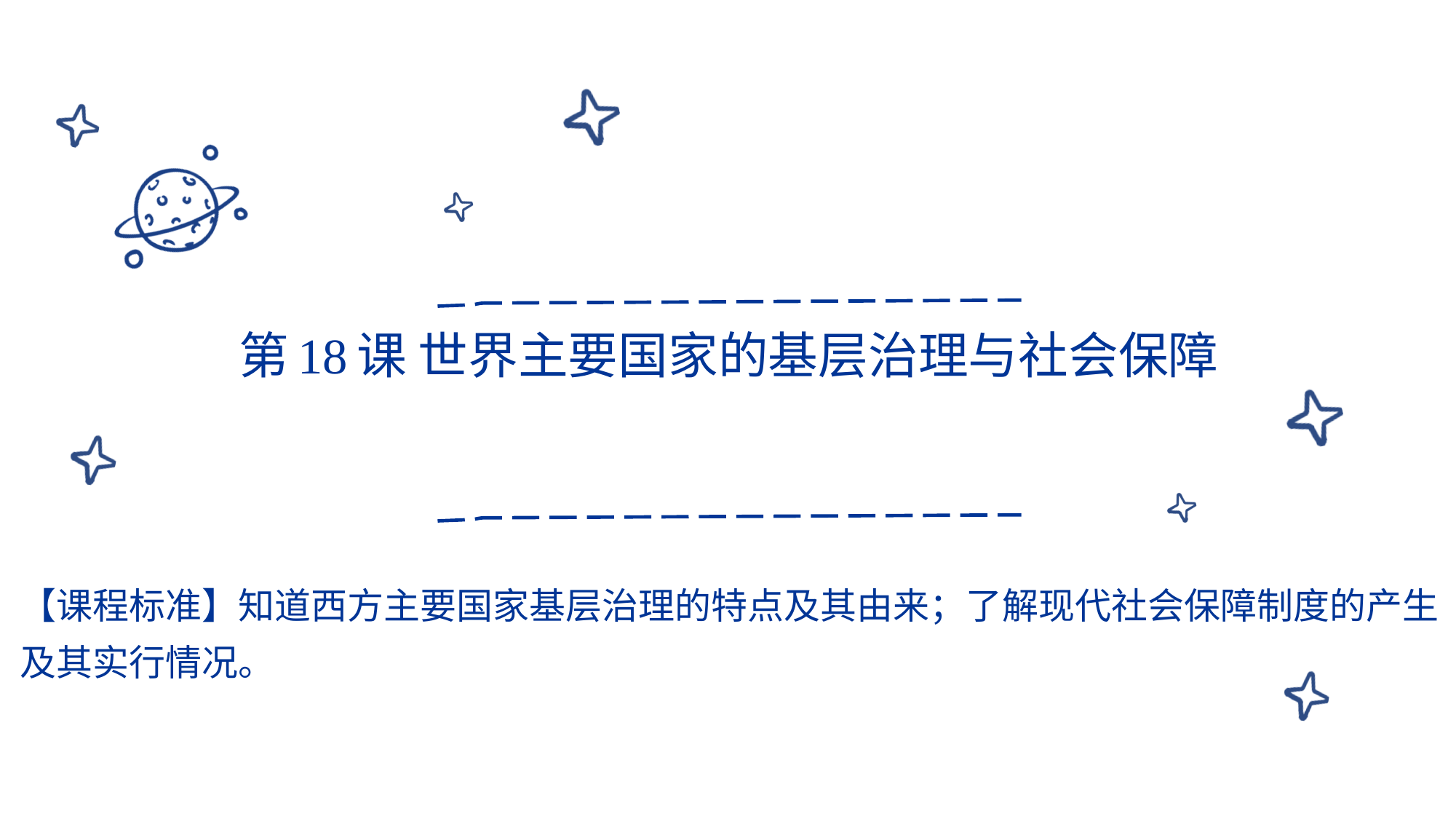

# 第18课 世界主要国家的基层治理与社会保障
【课程标准】知道西方主要国家基层治理的特点及其由来；了解现代社会保障制度的产生及其实行情况。